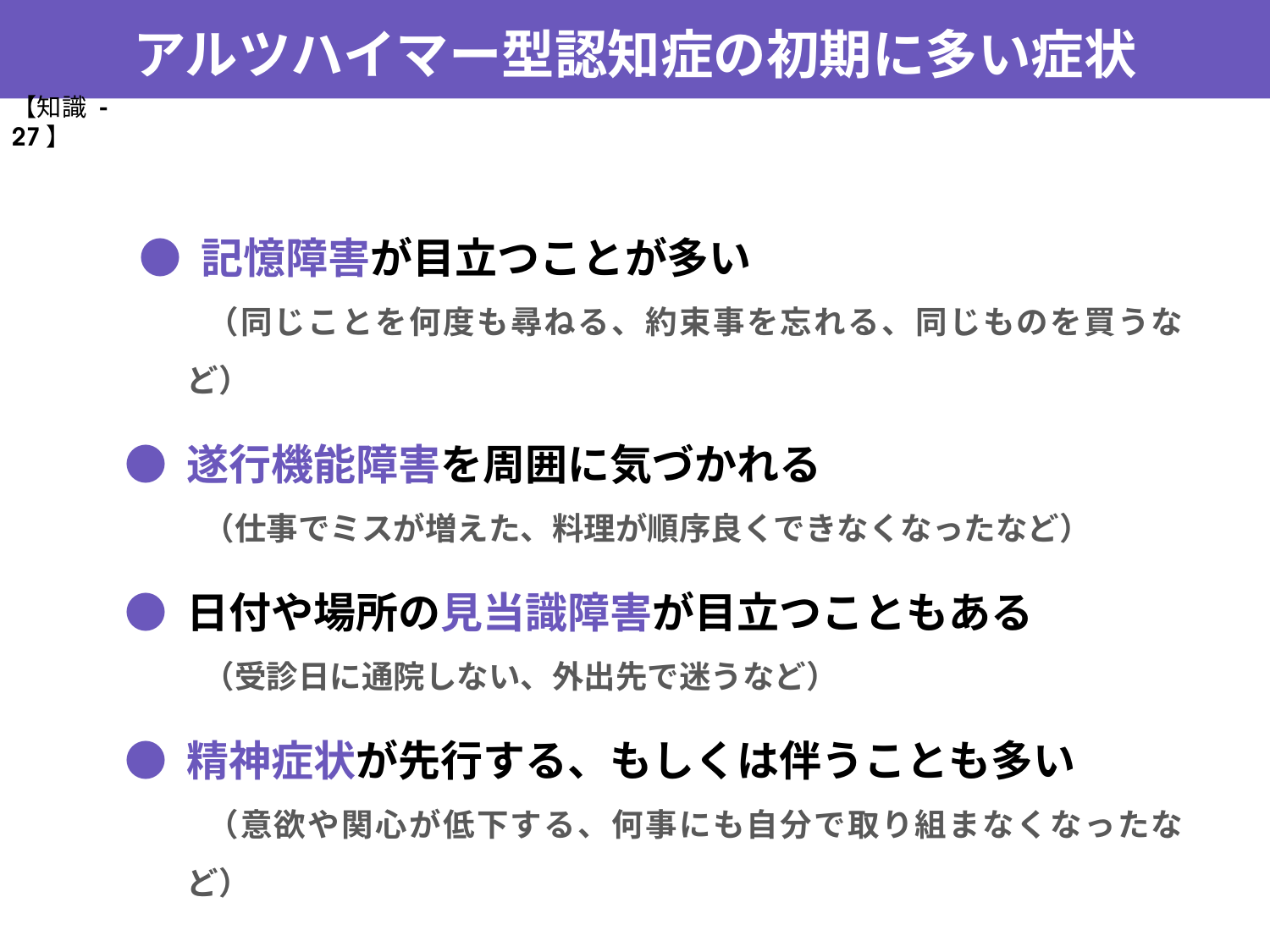

アルツハイマー型認知症の初期に多い症状
【知識 -27】
● 記憶障害が目立つことが多い
　　（同じことを何度も尋ねる、約束事を忘れる、同じものを買うなど）
● 遂行機能障害を周囲に気づかれる
　　（仕事でミスが増えた、料理が順序良くできなくなったなど）
● 日付や場所の見当識障害が目立つこともある
　　（受診日に通院しない、外出先で迷うなど）
● 精神症状が先行する、もしくは伴うことも多い
　　（意欲や関心が低下する、何事にも自分で取り組まなくなったなど）